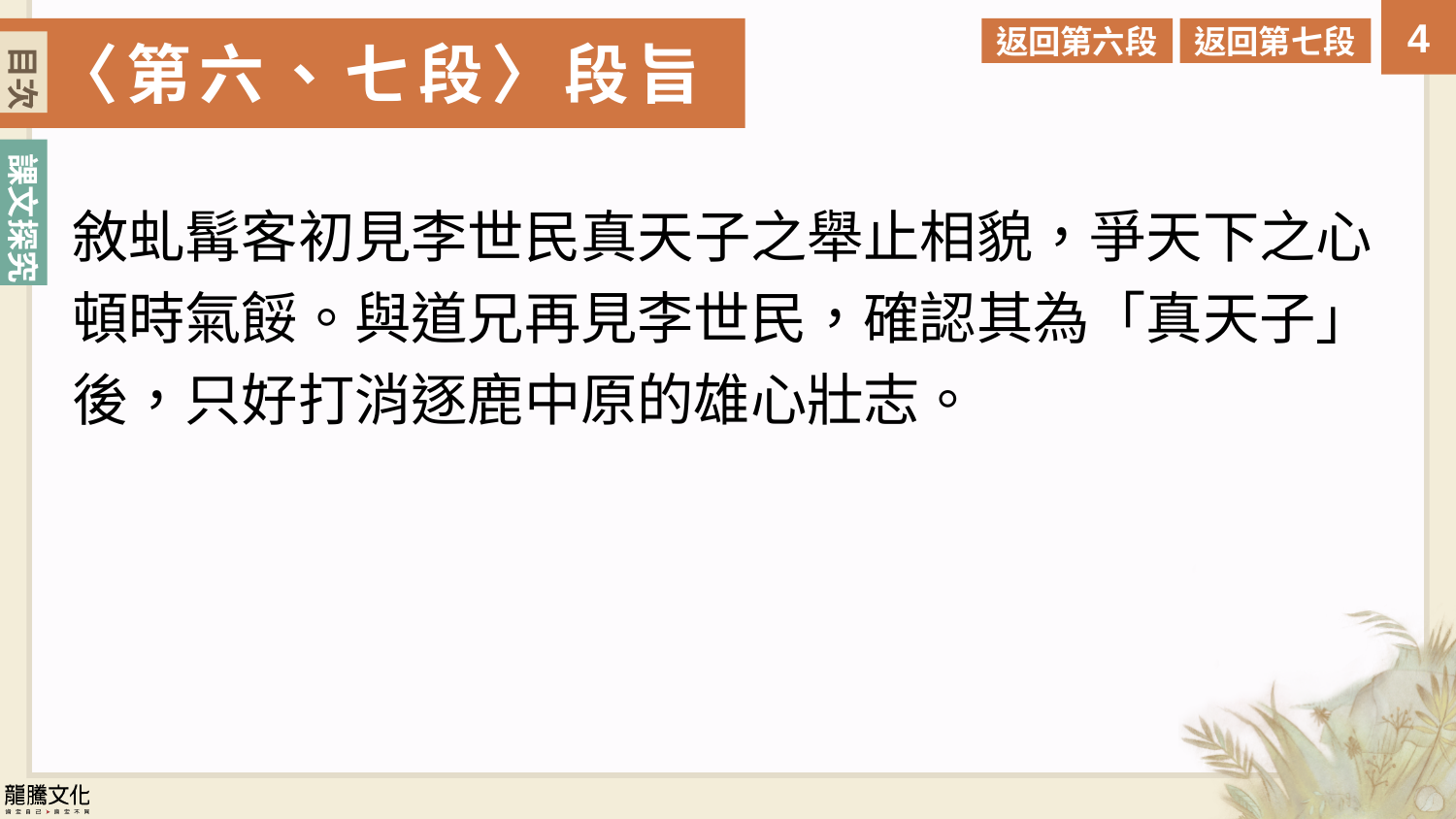

返回第六段

返回第七段
〈第六、七段〉段旨
目次
敘虬髯客初見李世民真天子之舉止相貌，爭天下之心頓時氣餒。與道兄再見李世民，確認其為「真天子」後，只好打消逐鹿中原的雄心壯志。